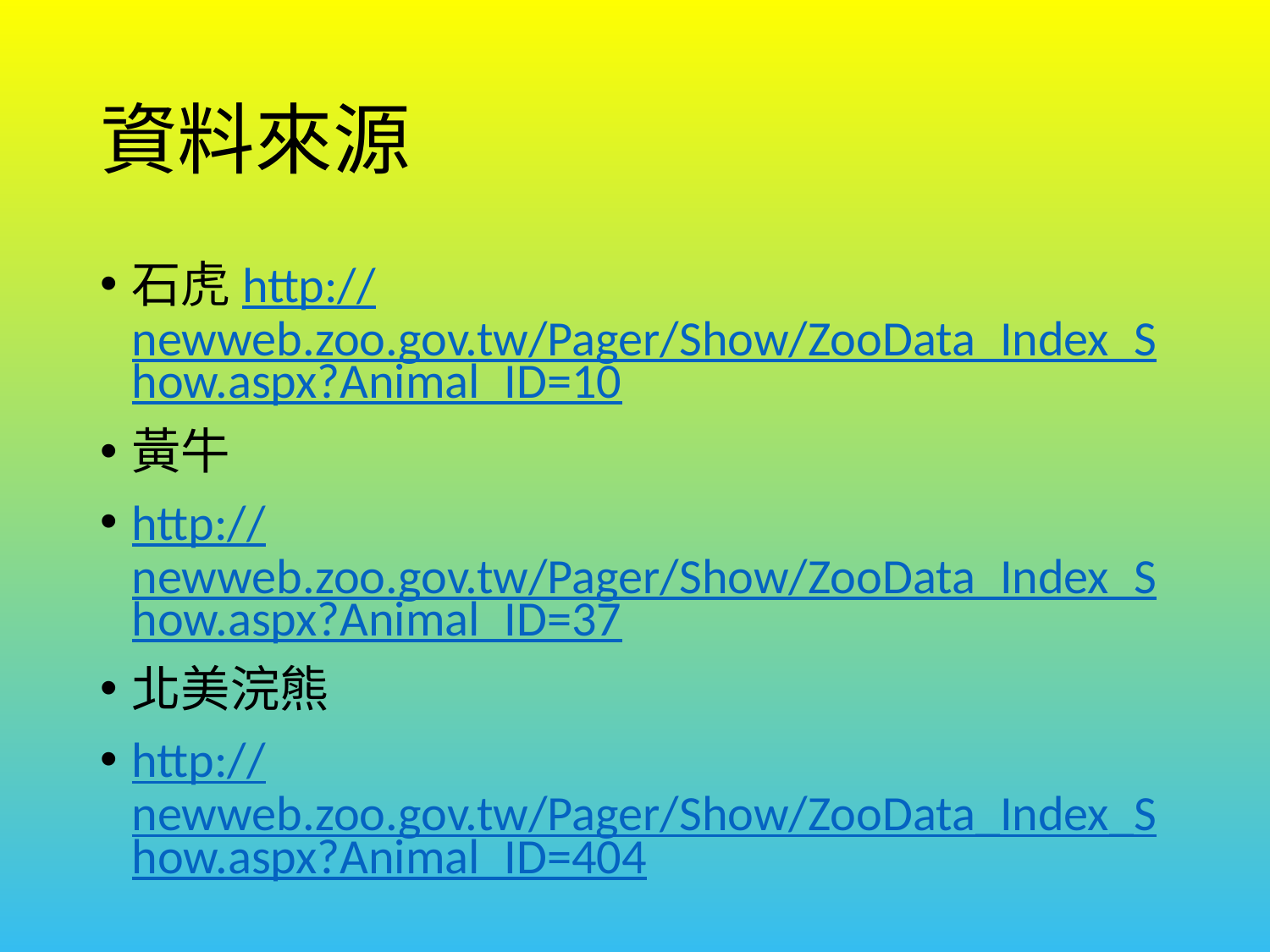

# 資料來源
石虎http://newweb.zoo.gov.tw/Pager/Show/ZooData_Index_Show.aspx?Animal_ID=10
黃牛
http://newweb.zoo.gov.tw/Pager/Show/ZooData_Index_Show.aspx?Animal_ID=37
北美浣熊
http://newweb.zoo.gov.tw/Pager/Show/ZooData_Index_Show.aspx?Animal_ID=404